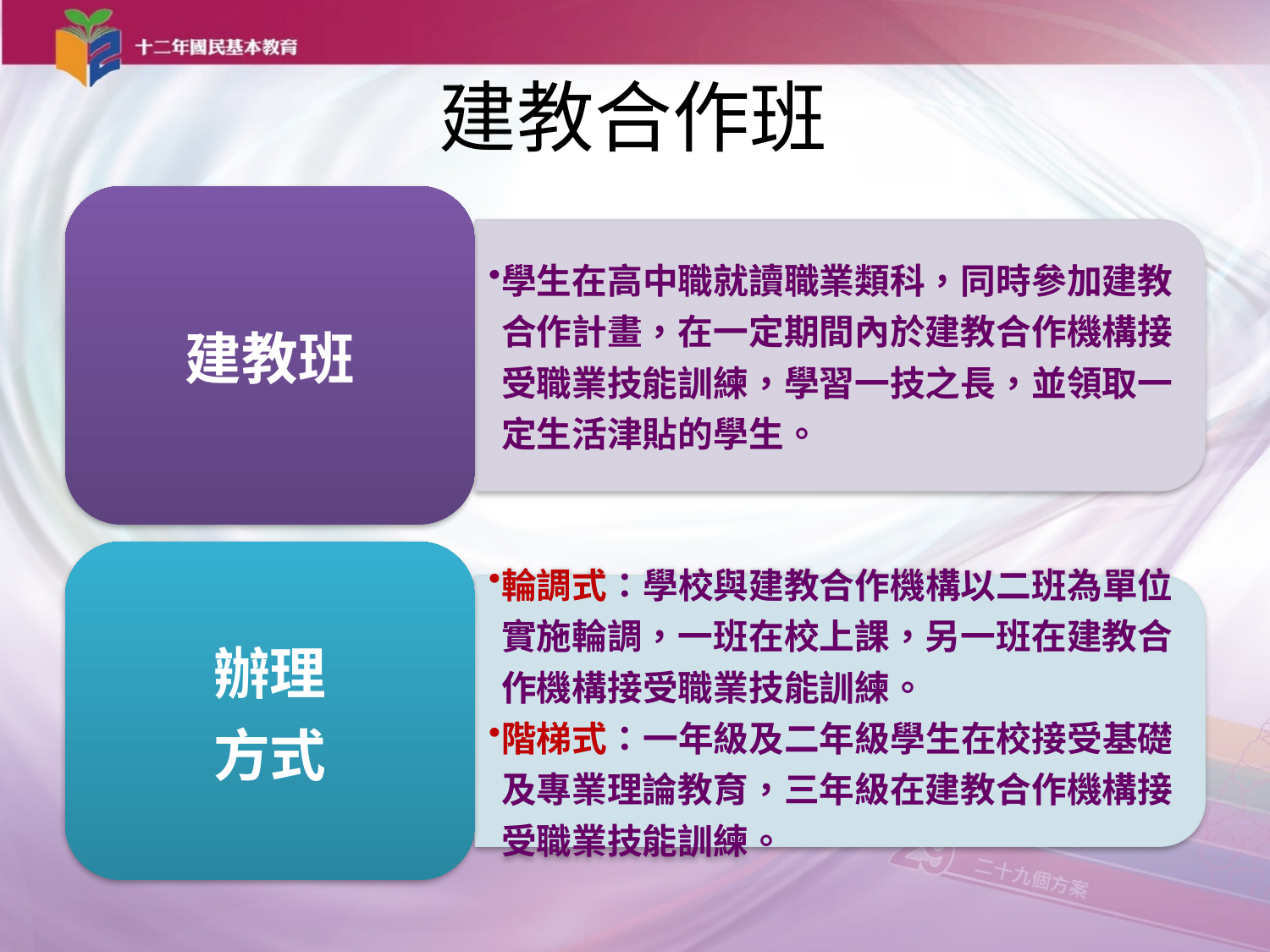

# 建教合作班
建教班
辦理
方式
階梯式：一年級及二年級學生在校接受基礎及專業理論教育，三年級在建教合作機構接受職業技能訓練。